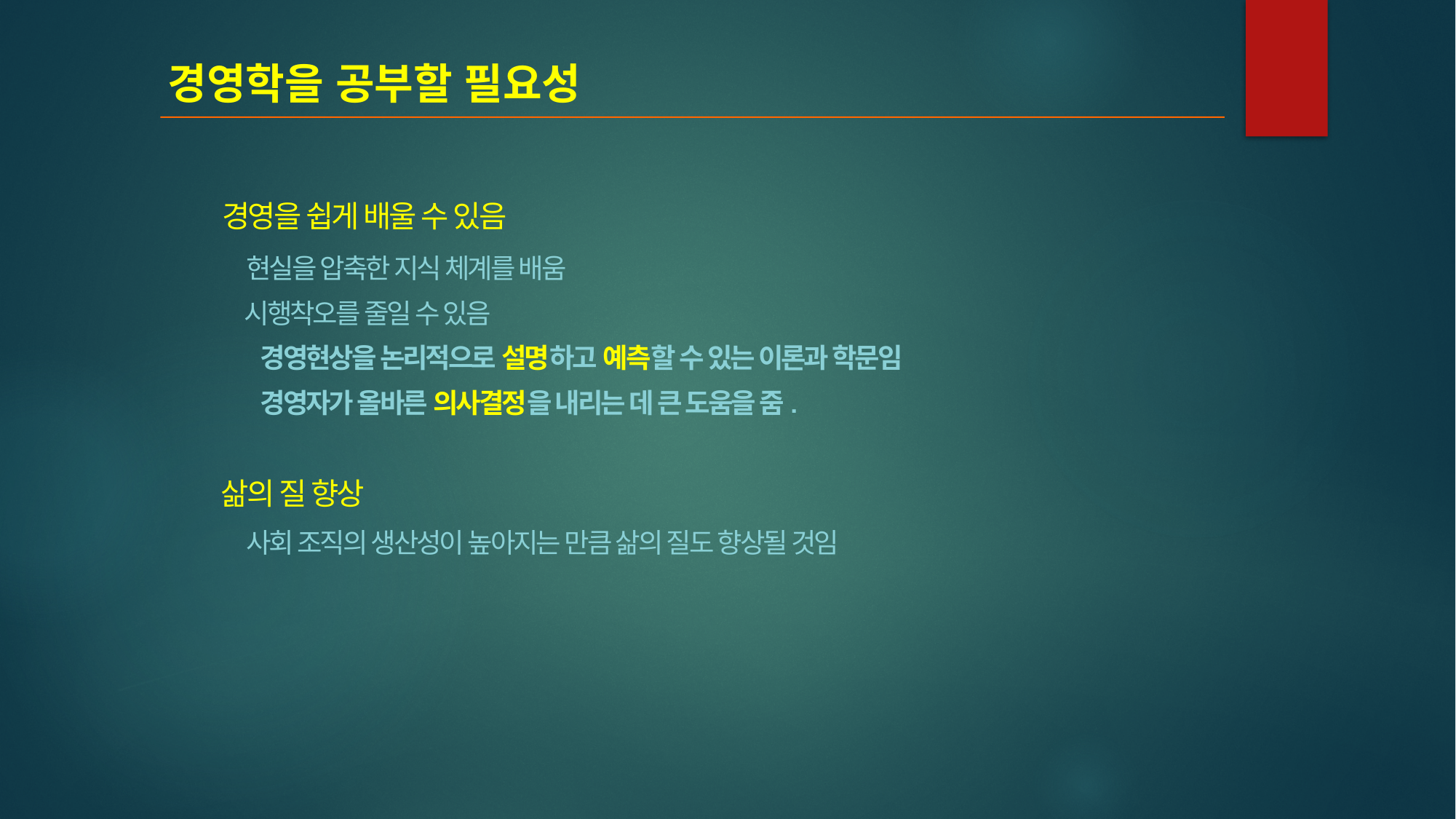

# 경영학을 공부할 필요성

  경영을 쉽게 배울 수 있음
       현실을 압축한 지식 체계를 배움
        시행착오를 줄일 수 있음
           경영현상을 논리적으로 설명하고 예측할 수 있는 이론과 학문임
           경영자가 올바른 의사결정을 내리는 데 큰 도움을 줌.

   삶의 질 향상
       사회 조직의 생산성이 높아지는 만큼 삶의 질도 향상될 것임